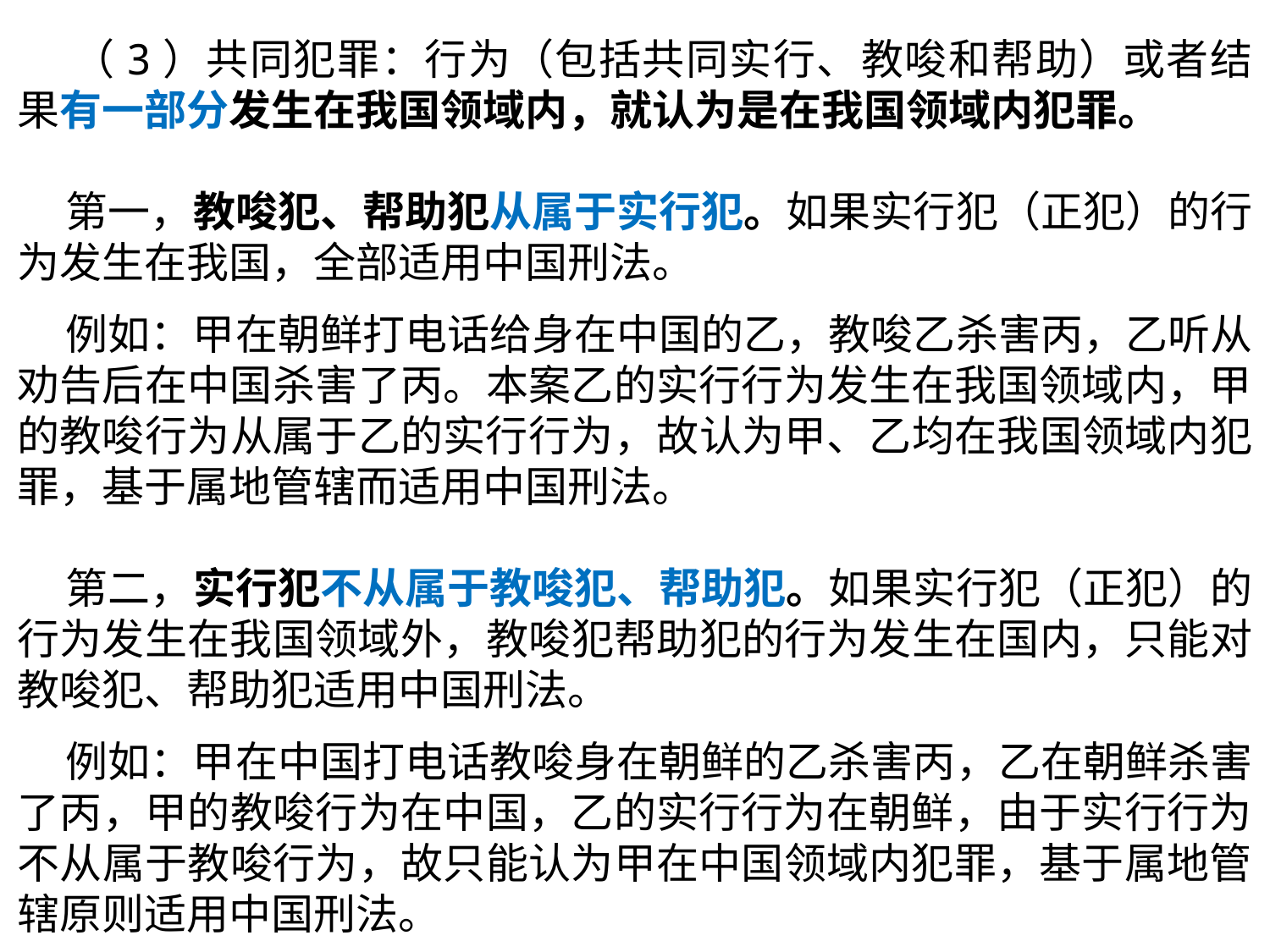

（3）共同犯罪：行为（包括共同实行、教唆和帮助）或者结果有一部分发生在我国领域内，就认为是在我国领域内犯罪。

    第一，教唆犯、帮助犯从属于实行犯。如果实行犯（正犯）的行为发生在我国，全部适用中国刑法。

    例如：甲在朝鲜打电话给身在中国的乙，教唆乙杀害丙，乙听从劝告后在中国杀害了丙。本案乙的实行行为发生在我国领域内，甲的教唆行为从属于乙的实行行为，故认为甲、乙均在我国领域内犯罪，基于属地管辖而适用中国刑法。

    第二，实行犯不从属于教唆犯、帮助犯。如果实行犯（正犯）的行为发生在我国领域外，教唆犯帮助犯的行为发生在国内，只能对教唆犯、帮助犯适用中国刑法。

    例如：甲在中国打电话教唆身在朝鲜的乙杀害丙，乙在朝鲜杀害了丙，甲的教唆行为在中国，乙的实行行为在朝鲜，由于实行行为不从属于教唆行为，故只能认为甲在中国领域内犯罪，基于属地管辖原则适用中国刑法。